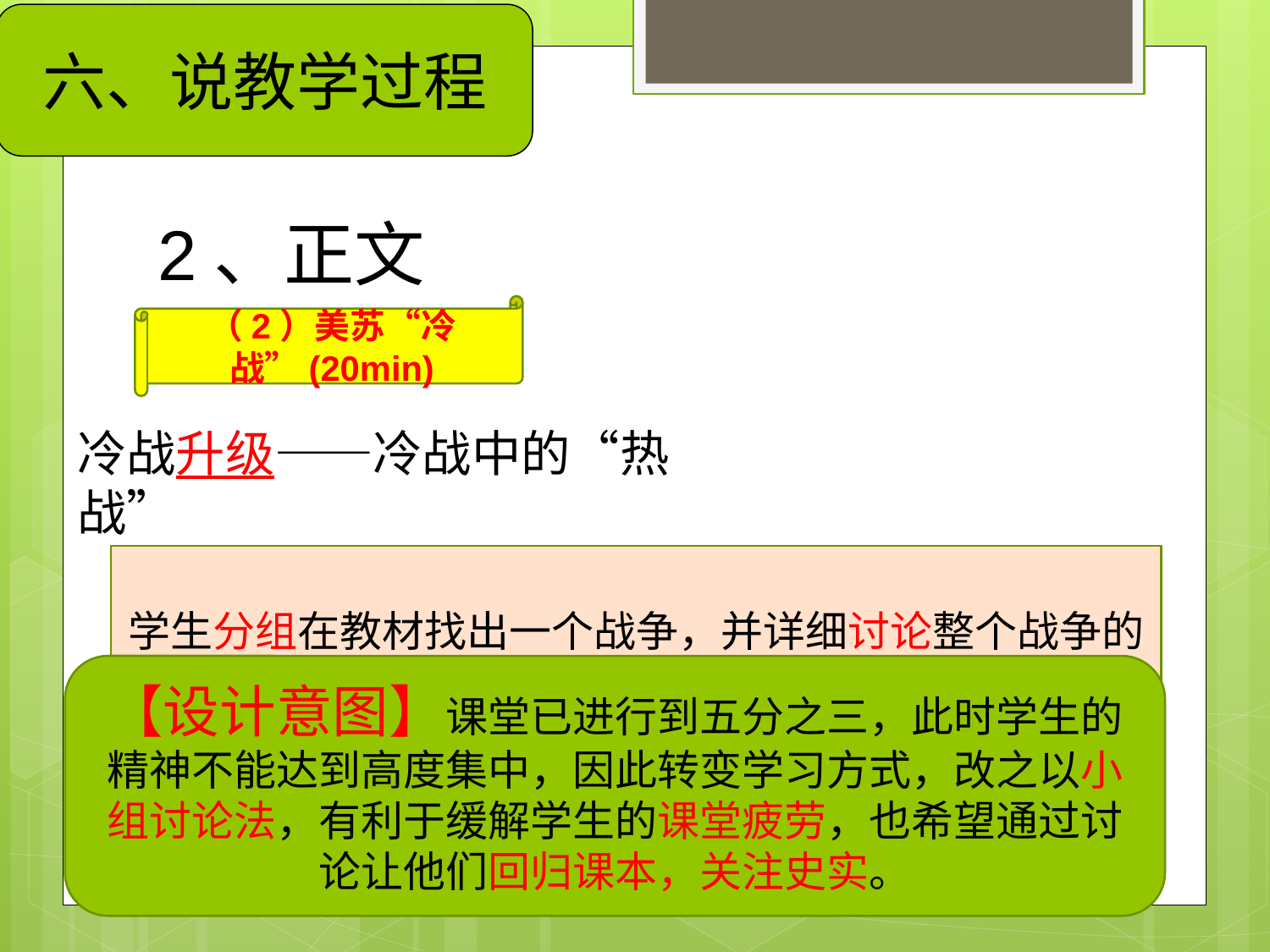

六、说教学过程
# 2、正文
（2）美苏“冷战”(20min)

冷战升级——冷战中的“热战”
学生分组在教材找出一个战争，并详细讨论整个战争的前因后果，
讨论后请小组代表回答，同时需要小组成员进行补充及点评其他组同学的回答情况。最后教师进行总结点评。
【设计意图】课堂已进行到五分之三，此时学生的精神不能达到高度集中，因此转变学习方式，改之以小组讨论法，有利于缓解学生的课堂疲劳，也希望通过讨论让他们回归课本，关注史实。